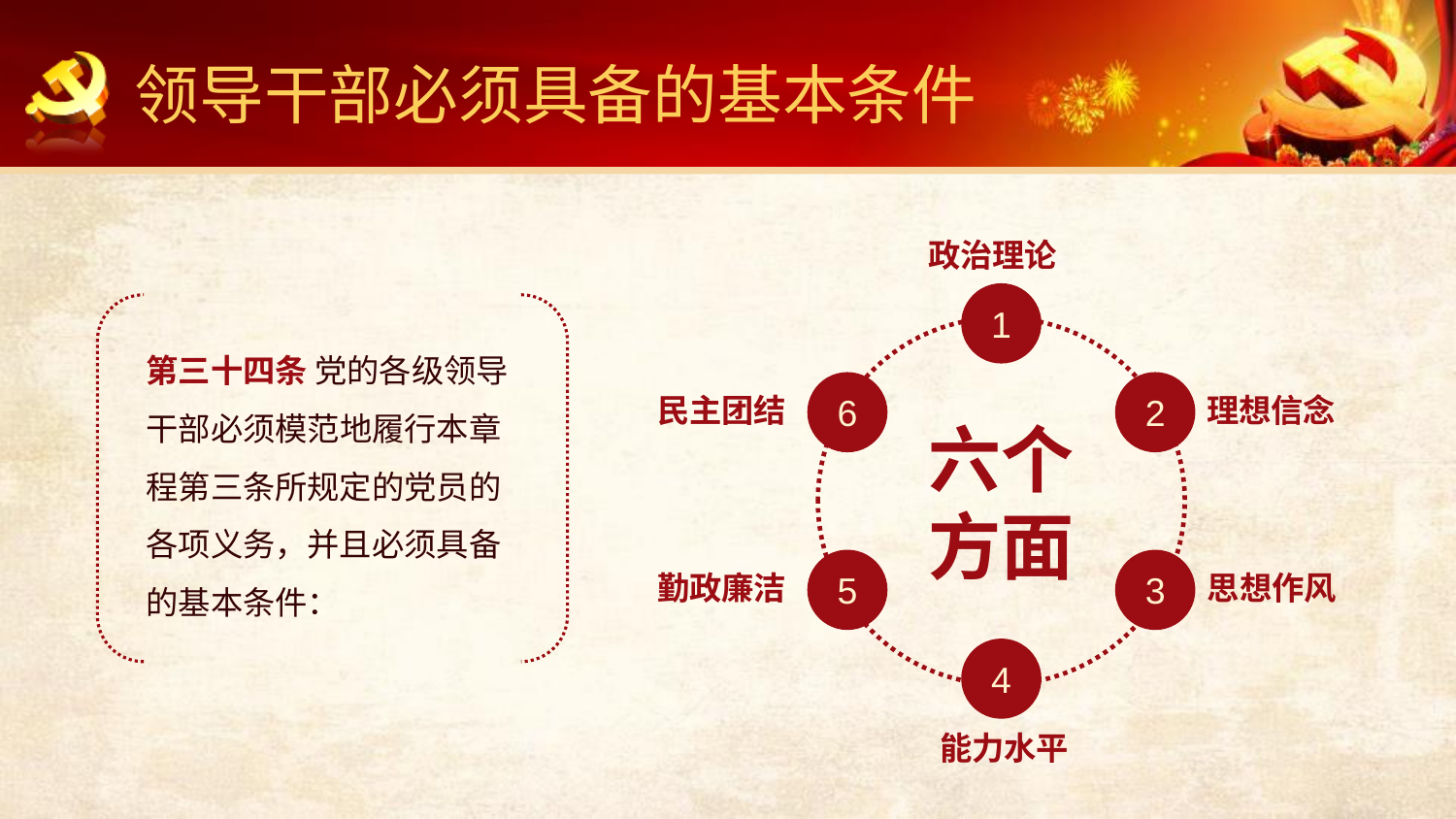

领导干部必须具备的基本条件
政治理论
1

六个
方面
第三十四条 党的各级领导干部必须模范地履行本章程第三条所规定的党员的各项义务，并且必须具备的基本条件：
6
民主团结
2
理想信念
5
勤政廉洁
3
思想作风
4
能力水平